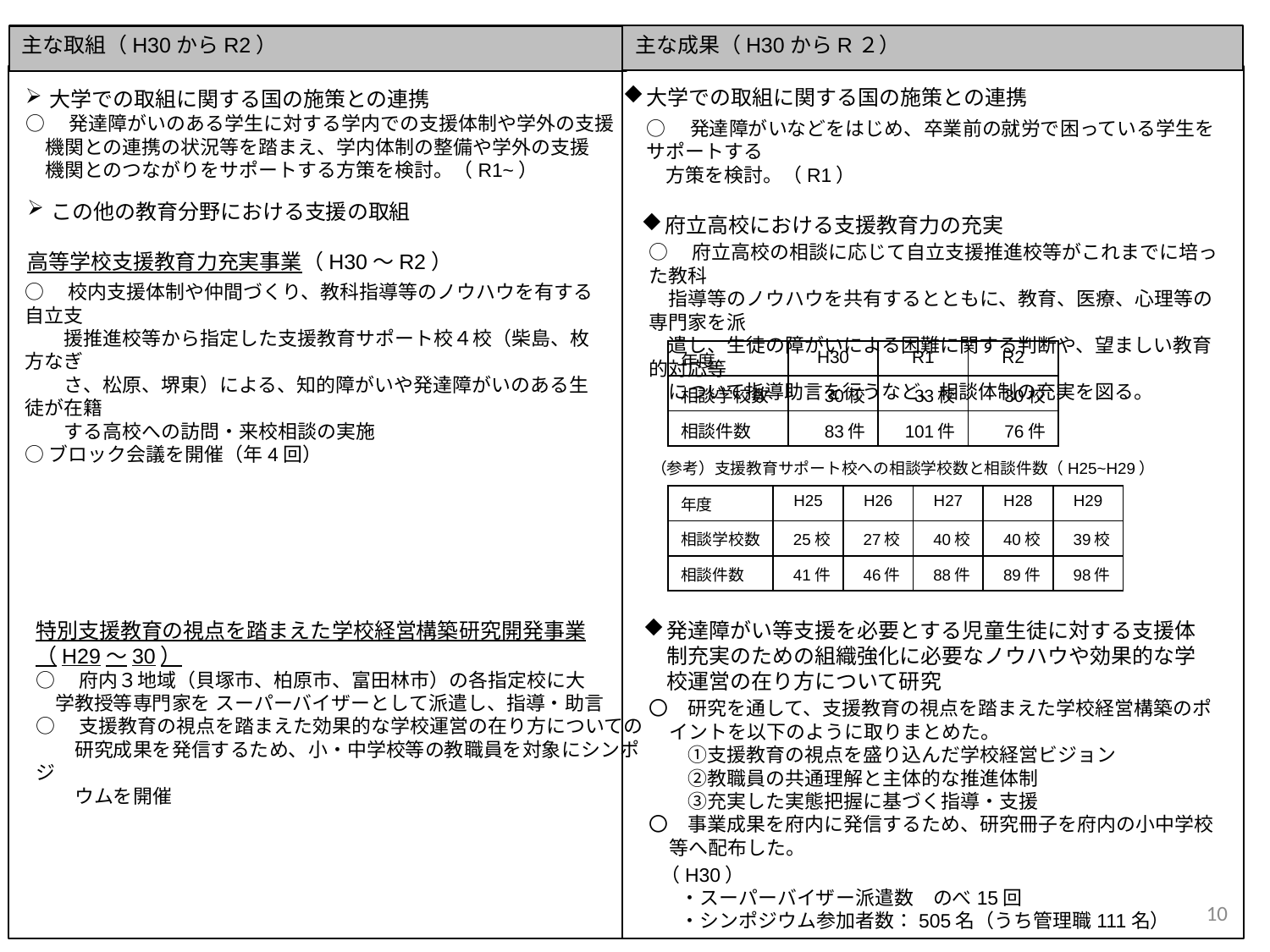

主な成果（H30からR２）
主な取組（H30からR2）

大学での取組に関する国の施策との連携
大学での取組に関する国の施策との連携
○　発達障がいのある学生に対する学内での支援体制や学外の支援
　機関との連携の状況等を踏まえ、学内体制の整備や学外の支援
　機関とのつながりをサポートする方策を検討。（R1~）
○　発達障がいなどをはじめ、卒業前の就労で困っている学生をサポートする
　方策を検討。（R1）
この他の教育分野における支援の取組

高等学校支援教育力充実事業（H30～R2）

府立高校における支援教育力の充実
○　府立高校の相談に応じて自立支援推進校等がこれまでに培った教科
　指導等のノウハウを共有するとともに、教育、医療、心理等の専門家を派
　遣し、生徒の障がいによる困難に関する判断や、望ましい教育的対応等
　について指導助言を行うなど、相談体制の充実を図る。
○　校内支援体制や仲間づくり、教科指導等のノウハウを有する自立支
　　援推進校等から指定した支援教育サポート校４校（柴島、枚方なぎ
　　さ、松原、堺東）による、知的障がいや発達障がいのある生徒が在籍
　　する高校への訪問・来校相談の実施
○ブロック会議を開催（年4回）
| 年度 | H30 | R1 | R2 |
| --- | --- | --- | --- |
| 相談学校数 | 30校 | 33校 | 30校 |
| 相談件数 | 83件 | 101件 | 76件 |

（参考）支援教育サポート校への相談学校数と相談件数（H25~H29）
| 年度 | H25 | H26 | H27 | H28 | H29 |
| --- | --- | --- | --- | --- | --- |
| 相談学校数 | 25校 | 27校 | 40校 | 40校 | 39校 |
| 相談件数 | 41件 | 46件 | 88件 | 89件 | 98件 |
発達障がい等支援を必要とする児童生徒に対する支援体制充実のための組織強化に必要なノウハウや効果的な学校運営の在り方について研究
特別支援教育の視点を踏まえた学校経営構築研究開発事業
（H29～30）
○　府内３地域（貝塚市、柏原市、富田林市）の各指定校に大
　学教授等専門家を スーパーバイザーとして派遣し、指導・助言
○　支援教育の視点を踏まえた効果的な学校運営の在り方についての
　　研究成果を発信するため、小・中学校等の教職員を対象にシンポジ
　　ウムを開催
　〇　研究を通して、支援教育の視点を踏まえた学校経営構築のポイントを以下のように取りまとめた。
　　　①支援教育の視点を盛り込んだ学校経営ビジョン
　　　②教職員の共通理解と主体的な推進体制
　　　③充実した実態把握に基づく指導・支援
　〇　事業成果を府内に発信するため、研究冊子を府内の小中学校等へ配布した。

（H30）
　・スーパーバイザー派遣数　のべ15回
　・シンポジウム参加者数：505名（うち管理職111名）
10